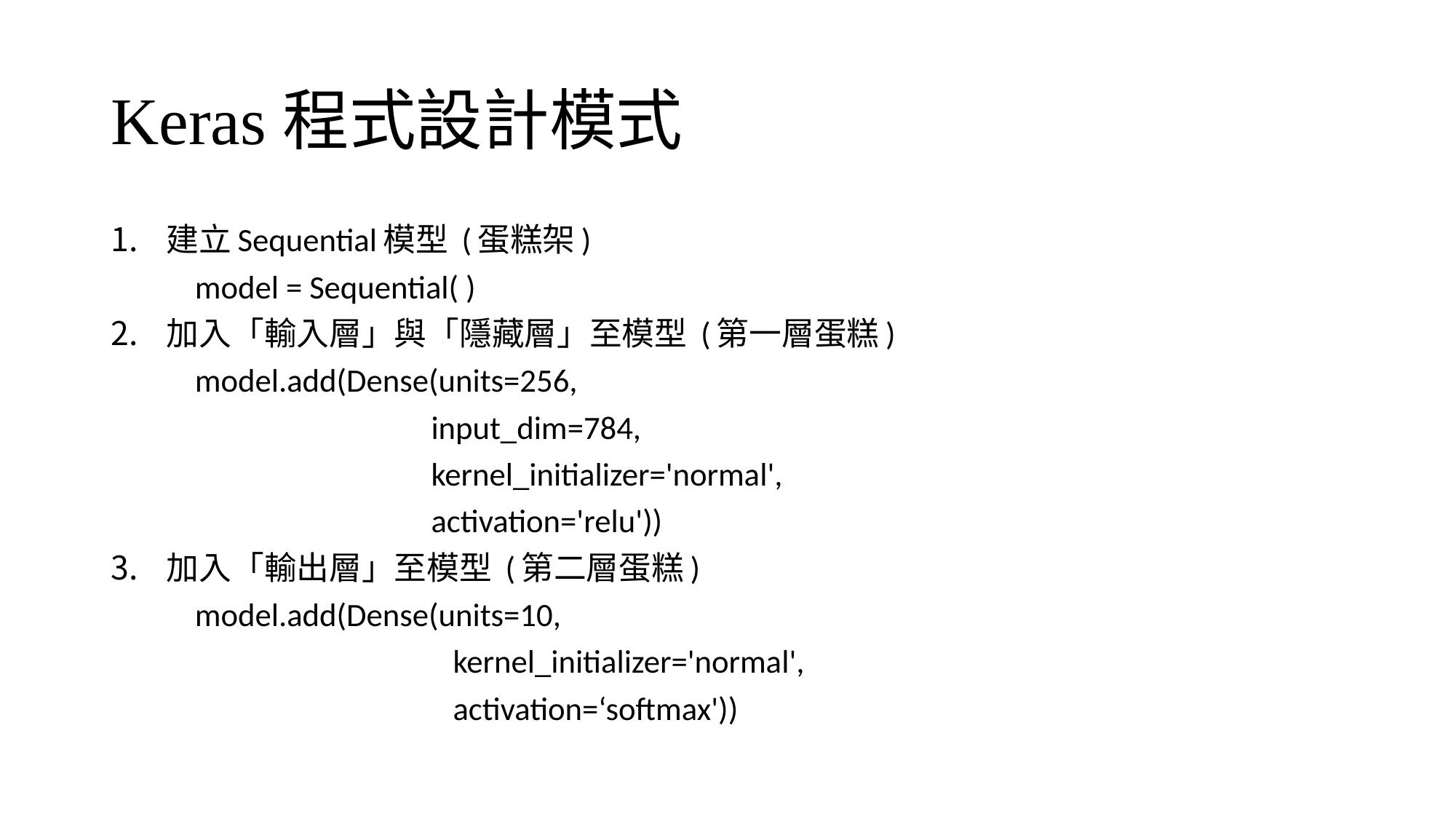

# Keras程式設計模式
建立Sequential模型 (蛋糕架)
	model = Sequential( )
加入「輸入層」與「隱藏層」至模型 (第一層蛋糕)
	model.add(Dense(units=256,
                                            input_dim=784,
                                            kernel_initializer='normal',
                                            activation='relu'))
加入「輸出層」至模型 (第二層蛋糕)
	model.add(Dense(units=10,
                                               kernel_initializer='normal',
                                               activation=‘softmax'))